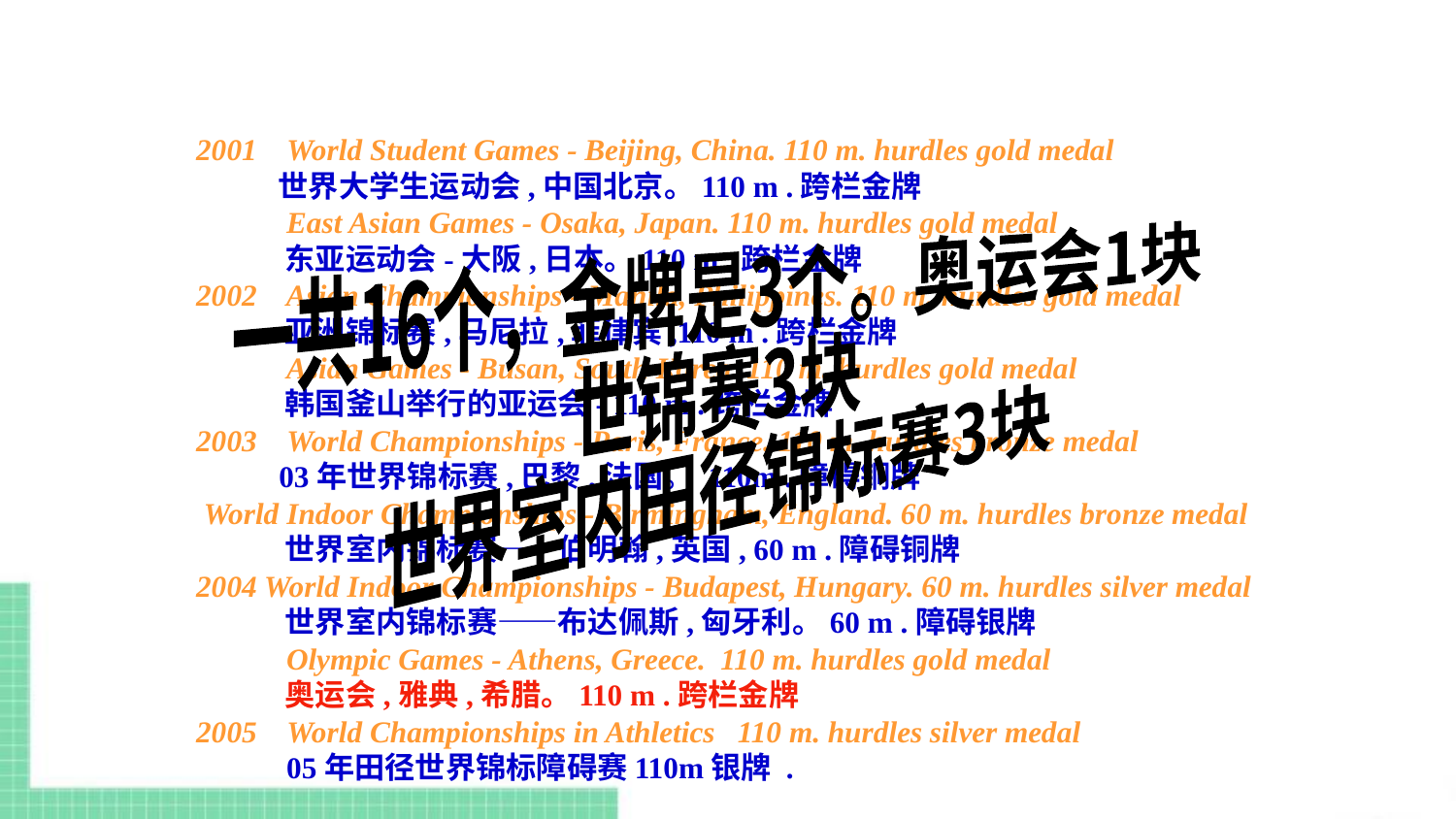

2001    World Student Games - Beijing, China. 110 m. hurdles gold medal
           世界大学生运动会,中国北京。110 m .跨栏金牌
            East Asian Games - Osaka, Japan. 110 m. hurdles gold medal
            东亚运动会-大阪,日本。110 m .跨栏金牌
2002    Asian Championships - Manila, Philippines. 110 m. hurdles gold medal
            亚洲锦标赛,马尼拉,菲律宾,110 m .跨栏金牌
            Asian Games - Busan, South Korea  110 m. hurdles gold medal
            韩国釜山举行的亚运会- 110 m .跨栏金牌
2003    World Championships - Paris, France. 110 m. hurdles bronze medal
           03年世界锦标赛,巴黎,法国。 110m .障碍铜牌
 World Indoor Championships - Birmingham, England. 60 m. hurdles bronze medal
            世界室内锦标赛——伯明翰,英国, 60 m .障碍铜牌
2004 World Indoor Championships - Budapest, Hungary. 60 m. hurdles silver medal
            世界室内锦标赛——布达佩斯,匈牙利。60 m .障碍银牌
            Olympic Games - Athens, Greece.  110 m. hurdles gold medal
            奥运会,雅典,希腊。110 m .跨栏金牌
2005    World Championships in Athletics   110 m. hurdles silver medal
            05年田径世界锦标障碍赛110m银牌 .

一共16个，金牌是3个。奥运会1块
世锦赛3块
世界室内田径锦标赛3块